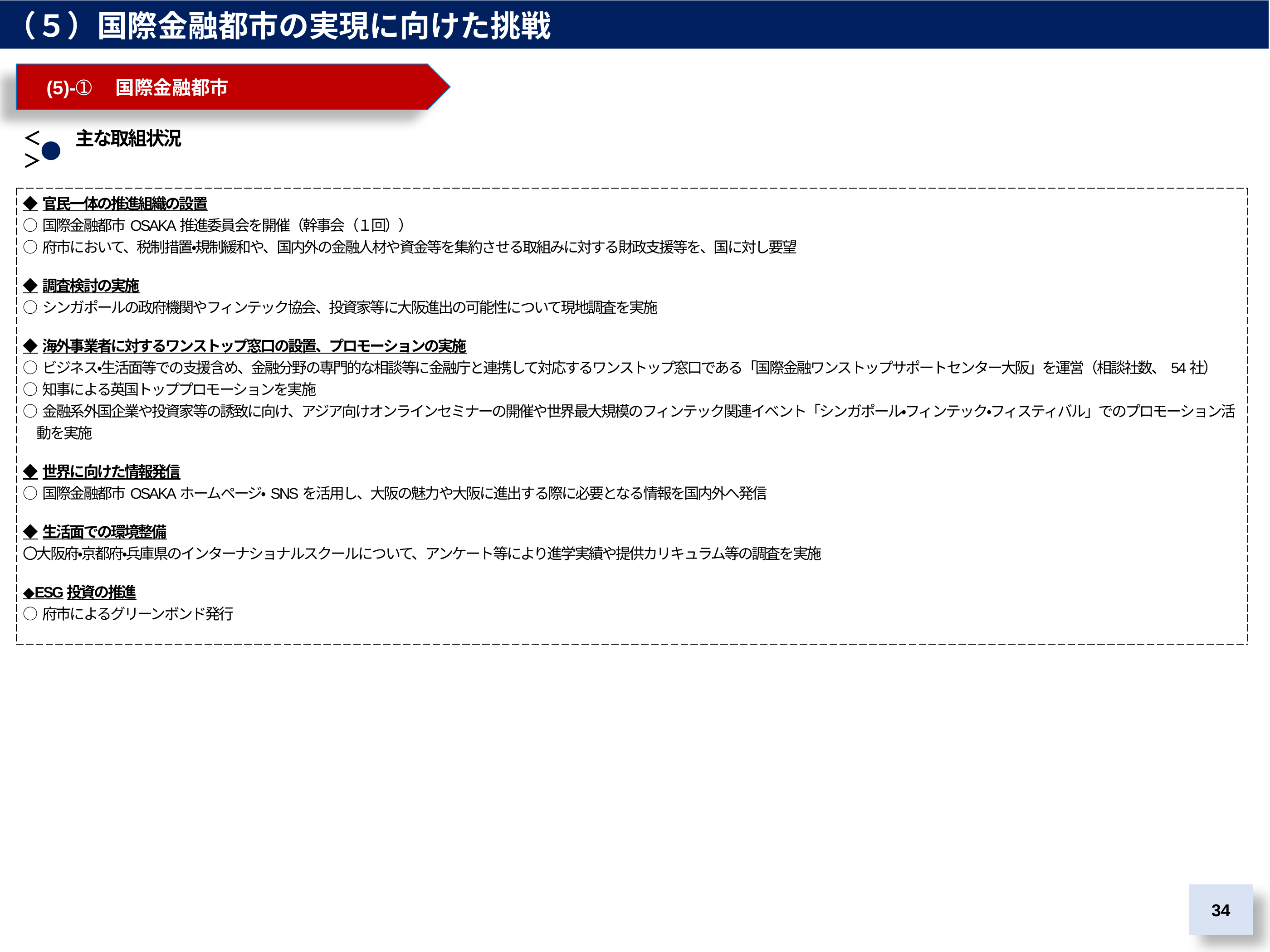

（５）国際金融都市の実現に向けた挑戦
　(5)-➀　国際金融都市
＜　　主な取組状況＞

| ◆官民一体の推進組織の設置 ○国際金融都市OSAKA推進委員会を開催（幹事会（１回）） ○府市において、税制措置・規制緩和や、国内外の金融人材や資金等を集約させる取組みに対する財政支援等を、国に対し要望 ◆調査検討の実施 ○シンガポールの政府機関やフィンテック協会、投資家等に大阪進出の可能性について現地調査を実施 ◆海外事業者に対するワンストップ窓口の設置、プロモーションの実施 ○ビジネス・生活面等での支援含め、金融分野の専門的な相談等に金融庁と連携して対応するワンストップ窓口である「国際金融ワンストップサポートセンター大阪」を運営（相談社数、54社） ○知事による英国トッププロモーションを実施 ○金融系外国企業や投資家等の誘致に向け、アジア向けオンラインセミナーの開催や世界最大規模のフィンテック関連イベント「シンガポール・フィンテック・フィスティバル」でのプロモーション活動を実施 ◆世界に向けた情報発信 ○国際金融都市OSAKAホームページ・SNSを活用し、大阪の魅力や大阪に進出する際に必要となる情報を国内外へ発信 ◆生活面での環境整備 〇大阪府・京都府・兵庫県のインターナショナルスクールについて、アンケート等により進学実績や提供カリキュラム等の調査を実施 ◆ESG投資の推進 ○府市によるグリーンボンド発行 |
| --- |
34